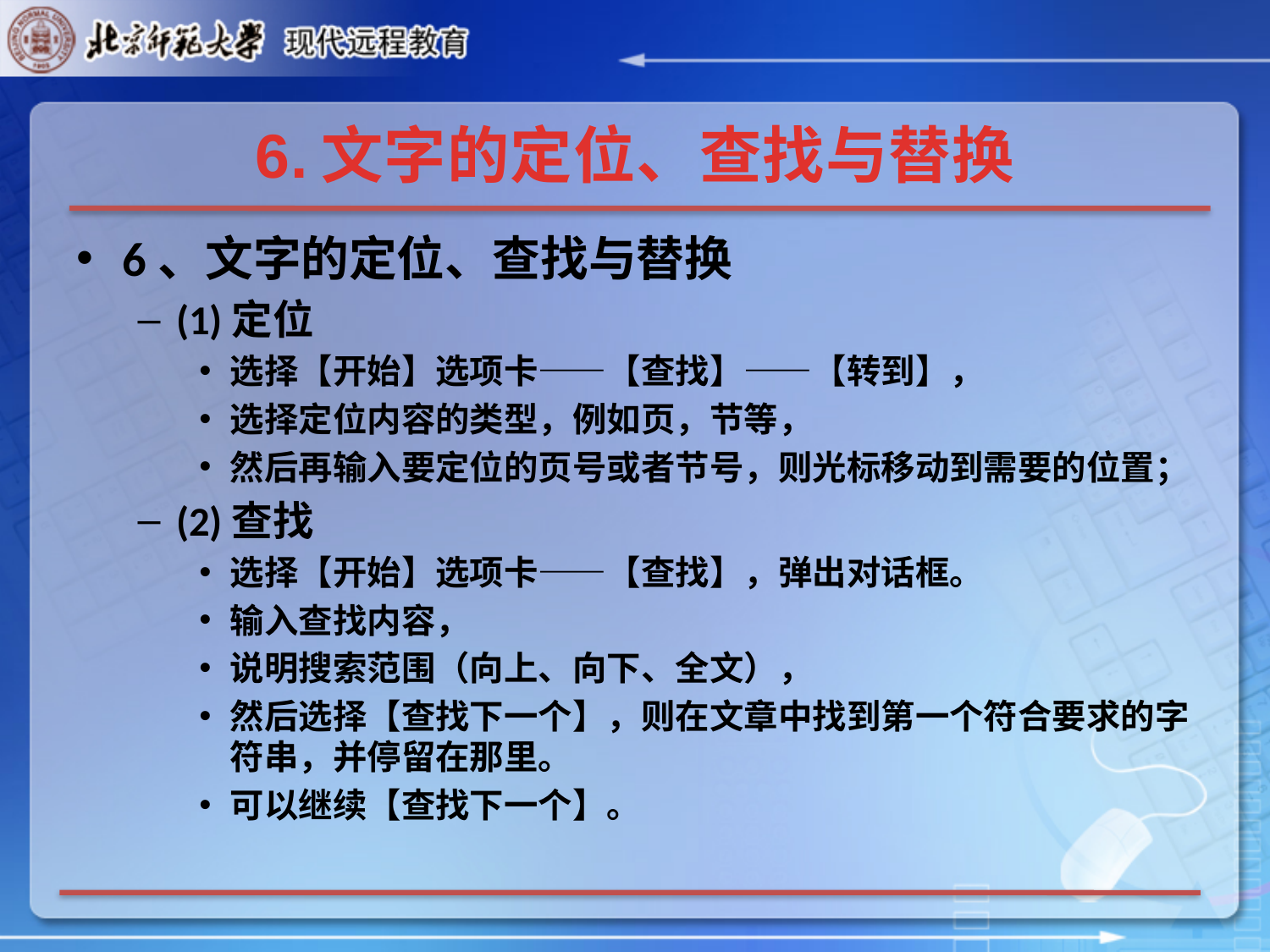

# 6.文字的定位、查找与替换
6、文字的定位、查找与替换
(1)定位
选择【开始】选项卡——【查找】——【转到】，
选择定位内容的类型，例如页，节等，
然后再输入要定位的页号或者节号，则光标移动到需要的位置；
(2)查找
选择【开始】选项卡——【查找】，弹出对话框。
输入查找内容，
说明搜索范围（向上、向下、全文），
然后选择【查找下一个】，则在文章中找到第一个符合要求的字符串，并停留在那里。
可以继续【查找下一个】。